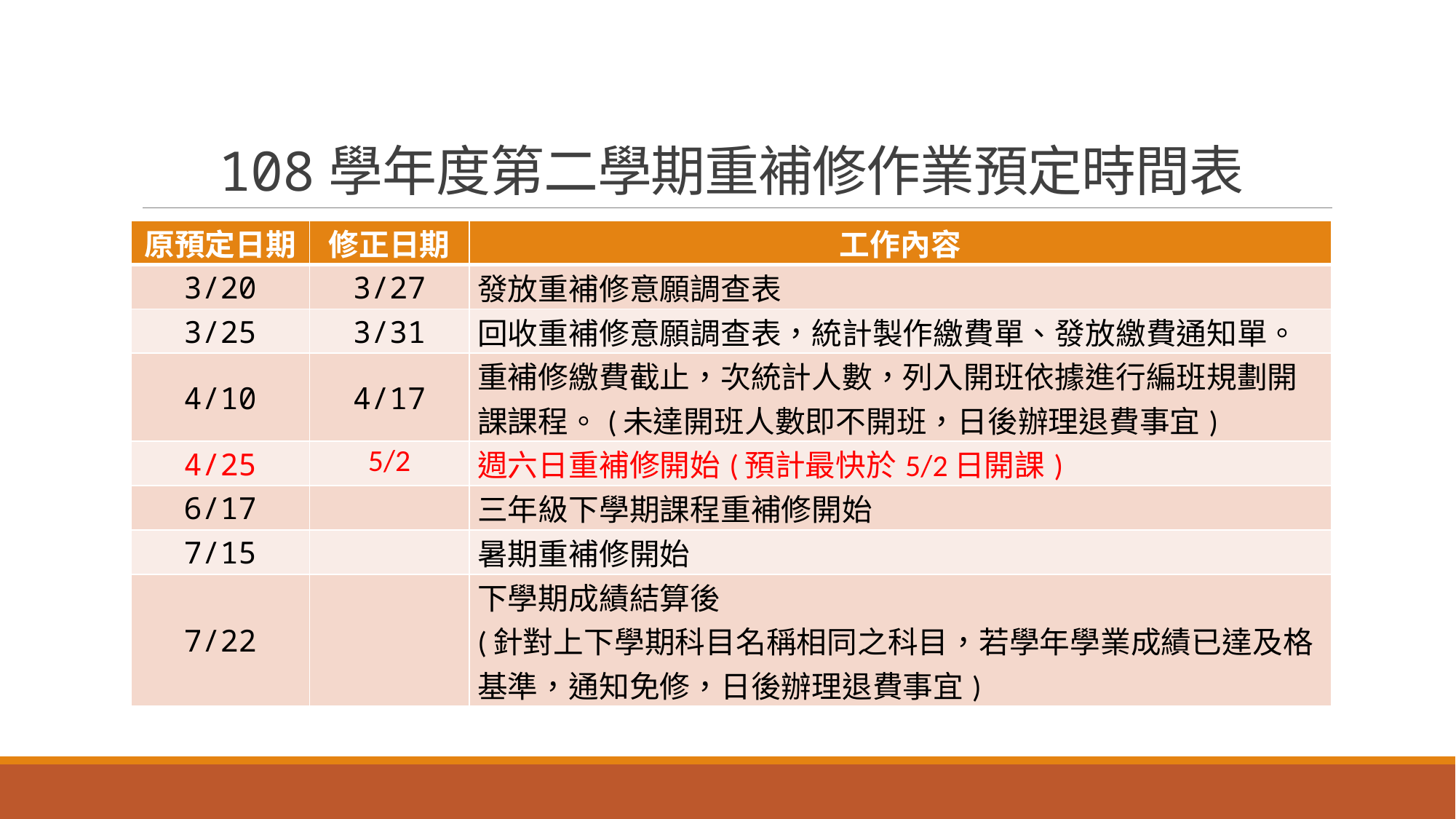

# 108學年度第二學期重補修作業預定時間表
| 原預定日期 | 修正日期 | 工作內容 |
| --- | --- | --- |
| 3/20 | 3/27 | 發放重補修意願調查表 |
| 3/25 | 3/31 | 回收重補修意願調查表，統計製作繳費單、發放繳費通知單。 |
| 4/10 | 4/17 | 重補修繳費截止，次統計人數，列入開班依據進行編班規劃開課課程。(未達開班人數即不開班，日後辦理退費事宜) |
| 4/25 | 5/2 | 週六日重補修開始(預計最快於5/2日開課) |
| 6/17 |  | 三年級下學期課程重補修開始 |
| 7/15 |  | 暑期重補修開始 |
| 7/22 |  | 下學期成績結算後 (針對上下學期科目名稱相同之科目，若學年學業成績已達及格基準，通知免修，日後辦理退費事宜) |